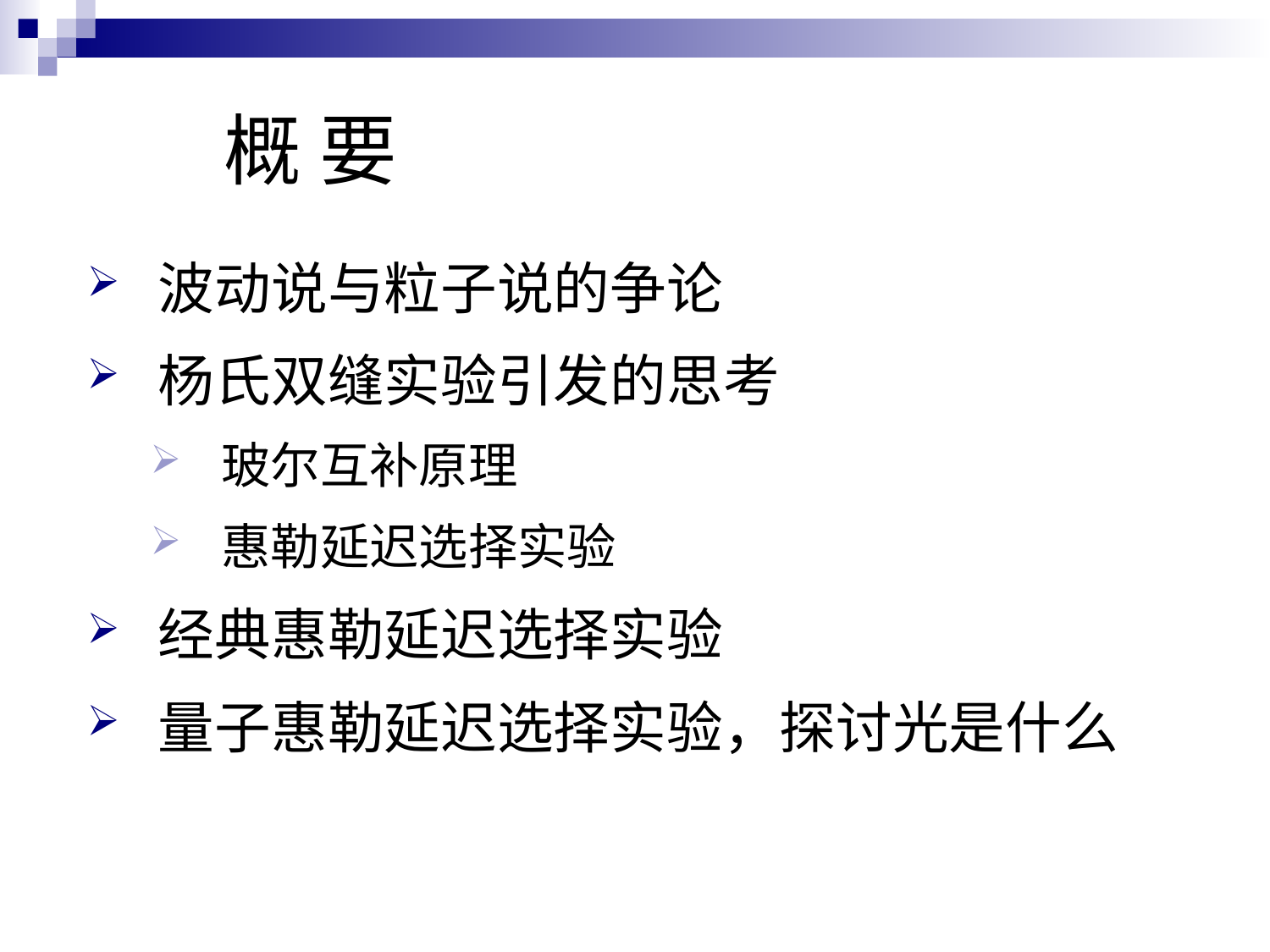

# 概 要
波动说与粒子说的争论
杨氏双缝实验引发的思考
玻尔互补原理
惠勒延迟选择实验
经典惠勒延迟选择实验
量子惠勒延迟选择实验，探讨光是什么